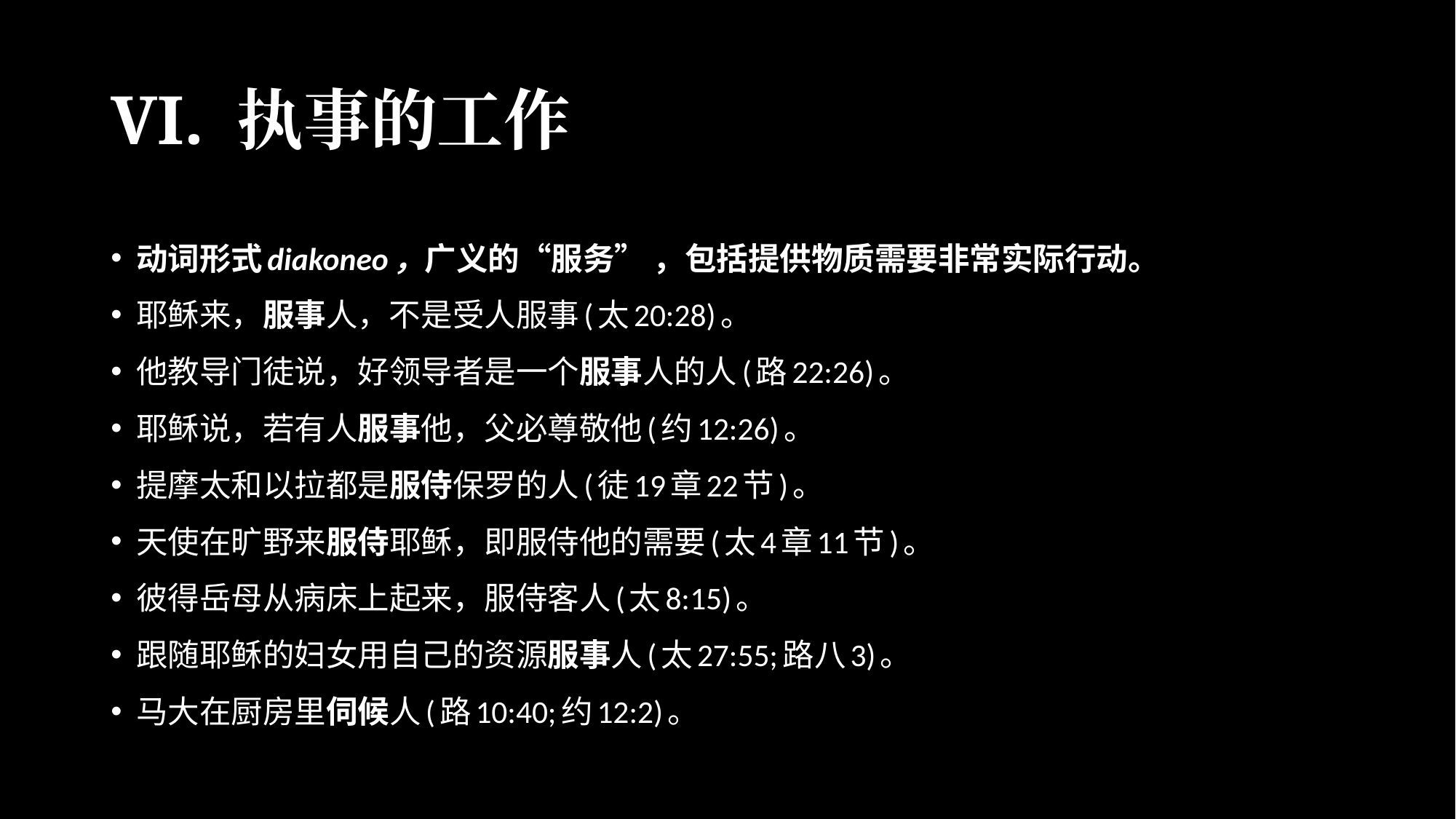

# VI. 执事的工作
动词形式diakoneo，广义的“服务” ，包括提供物质需要非常实际行动。
耶稣来，服事人，不是受人服事(太20:28)。
他教导门徒说，好领导者是一个服事人的人(路22:26)。
耶稣说，若有人服事他，父必尊敬他(约12:26)。
提摩太和以拉都是服侍保罗的人(徒19章22节)。
天使在旷野来服侍耶稣，即服侍他的需要(太4章11节)。
彼得岳母从病床上起来，服侍客人(太8:15)。
跟随耶稣的妇女用自己的资源服事人(太27:55;路八3)。
马大在厨房里伺候人(路10:40;约12:2)。